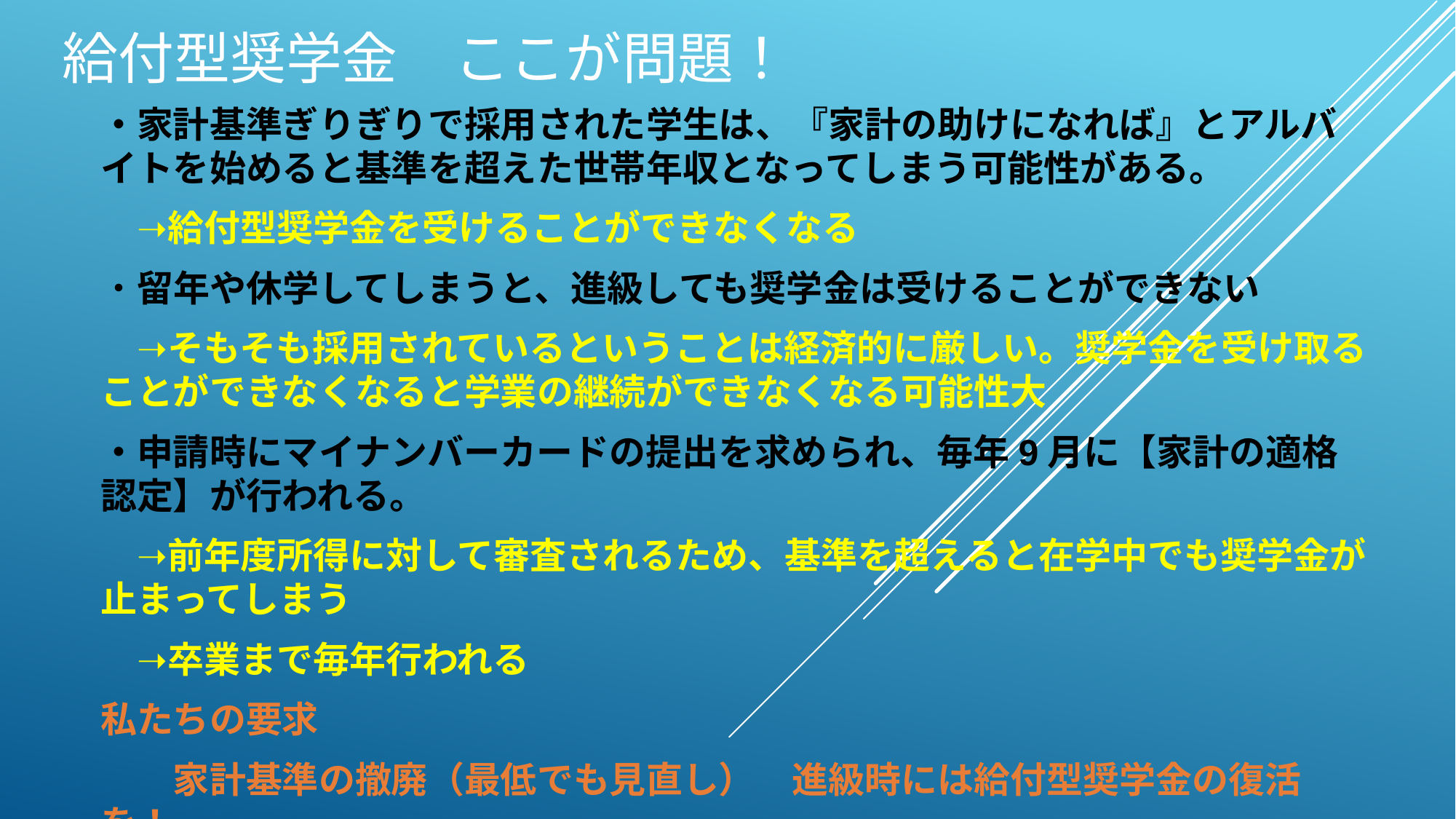

# 給付型奨学金　ここが問題！
・家計基準ぎりぎりで採用された学生は、『家計の助けになれば』とアルバイトを始めると基準を超えた世帯年収となってしまう可能性がある。
　➝給付型奨学金を受けることができなくなる
・留年や休学してしまうと、進級しても奨学金は受けることができない
　➝そもそも採用されているということは経済的に厳しい。奨学金を受け取ることができなくなると学業の継続ができなくなる可能性大
・申請時にマイナンバーカードの提出を求められ、毎年9月に【家計の適格認定】が行われる。
　➝前年度所得に対して審査されるため、基準を超えると在学中でも奨学金が止まってしまう
　➝卒業まで毎年行われる
私たちの要求
　　家計基準の撤廃（最低でも見直し）　進級時には給付型奨学金の復活を！